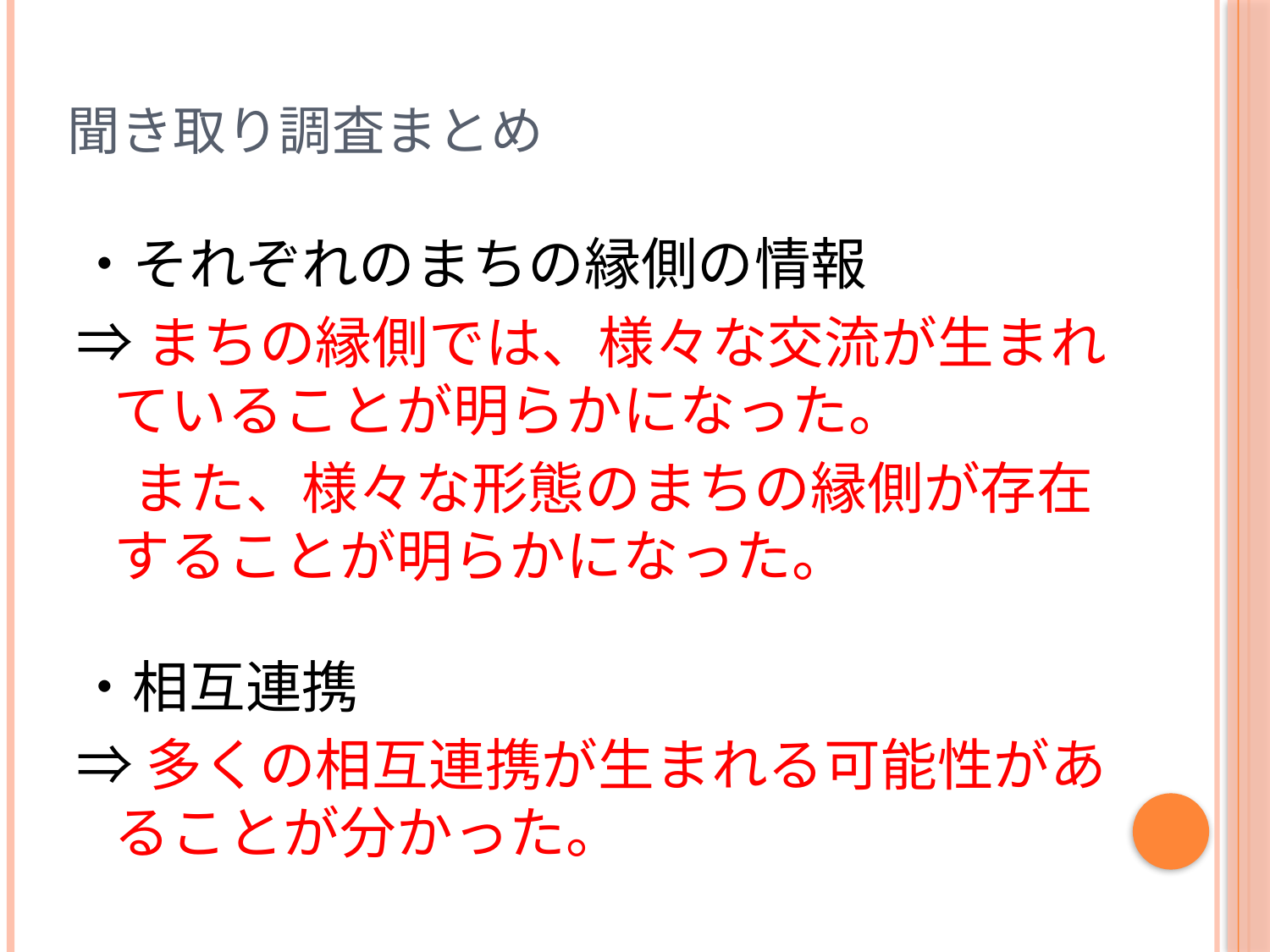

# 聞き取り調査まとめ
・それぞれのまちの縁側の情報
⇒まちの縁側では、様々な交流が生まれていることが明らかになった。
　また、様々な形態のまちの縁側が存在することが明らかになった。

・相互連携
⇒多くの相互連携が生まれる可能性があることが分かった。